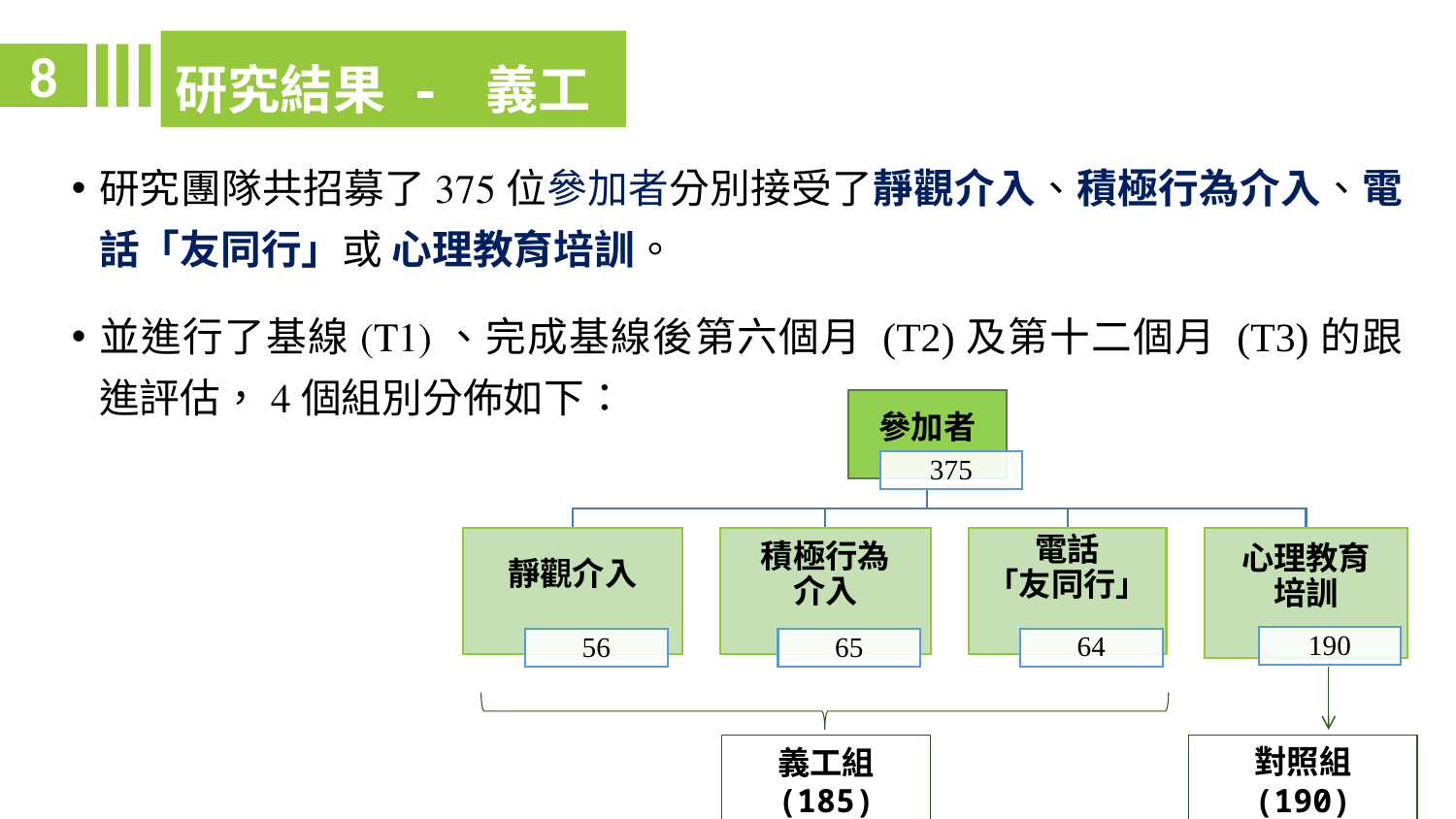

研究結果 - 義工
8

研究團隊共招募了375位參加者分別接受了靜觀介入、積極行為介入、電話「友同行」或 心理教育培訓。
並進行了基線(T1)、完成基線後第六個月 (T2)及第十二個月 (T3)的跟進評估，4個組別分佈如下：
參加者
375
靜觀介入

56
積極行為
介入

65
電話
「友同行」

64
心理教育
培訓

190

義工組 (185)
對照組 (190)